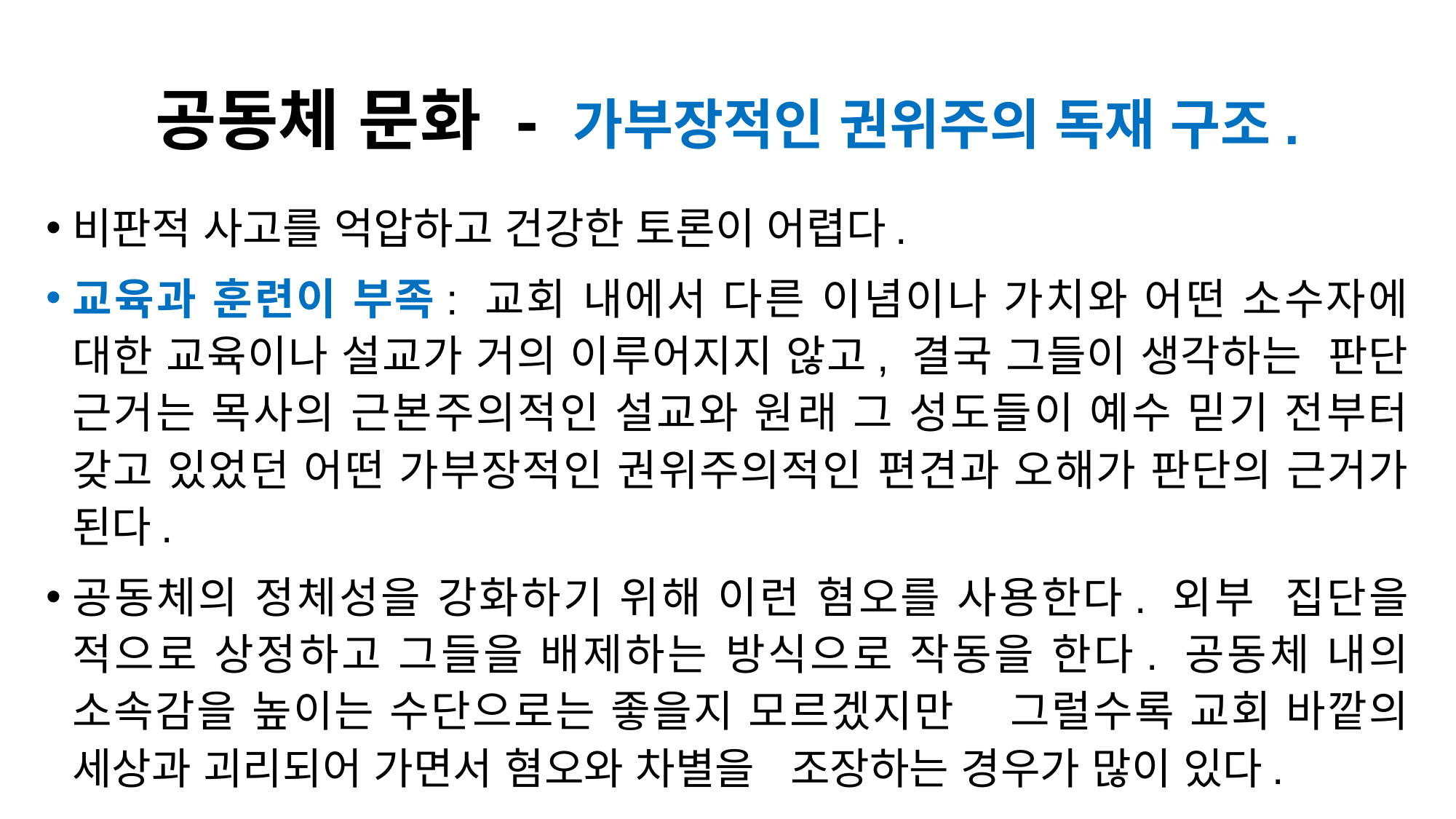

# 공동체 문화 - 가부장적인 권위주의 독재 구조.
비판적 사고를 억압하고 건강한 토론이 어렵다.
교육과 훈련이 부족: 교회 내에서 다른 이념이나 가치와 어떤 소수자에 대한 교육이나 설교가 거의 이루어지지 않고, 결국 그들이 생각하는  판단 근거는 목사의 근본주의적인 설교와 원래 그 성도들이 예수 믿기 전부터 갖고 있었던 어떤 가부장적인 권위주의적인 편견과 오해가 판단의 근거가 된다.
공동체의 정체성을 강화하기 위해 이런 혐오를 사용한다. 외부  집단을 적으로 상정하고 그들을 배제하는 방식으로 작동을 한다. 공동체 내의 소속감을 높이는 수단으로는 좋을지 모르겠지만    그럴수록 교회 바깥의 세상과 괴리되어 가면서 혐오와 차별을   조장하는 경우가 많이 있다.